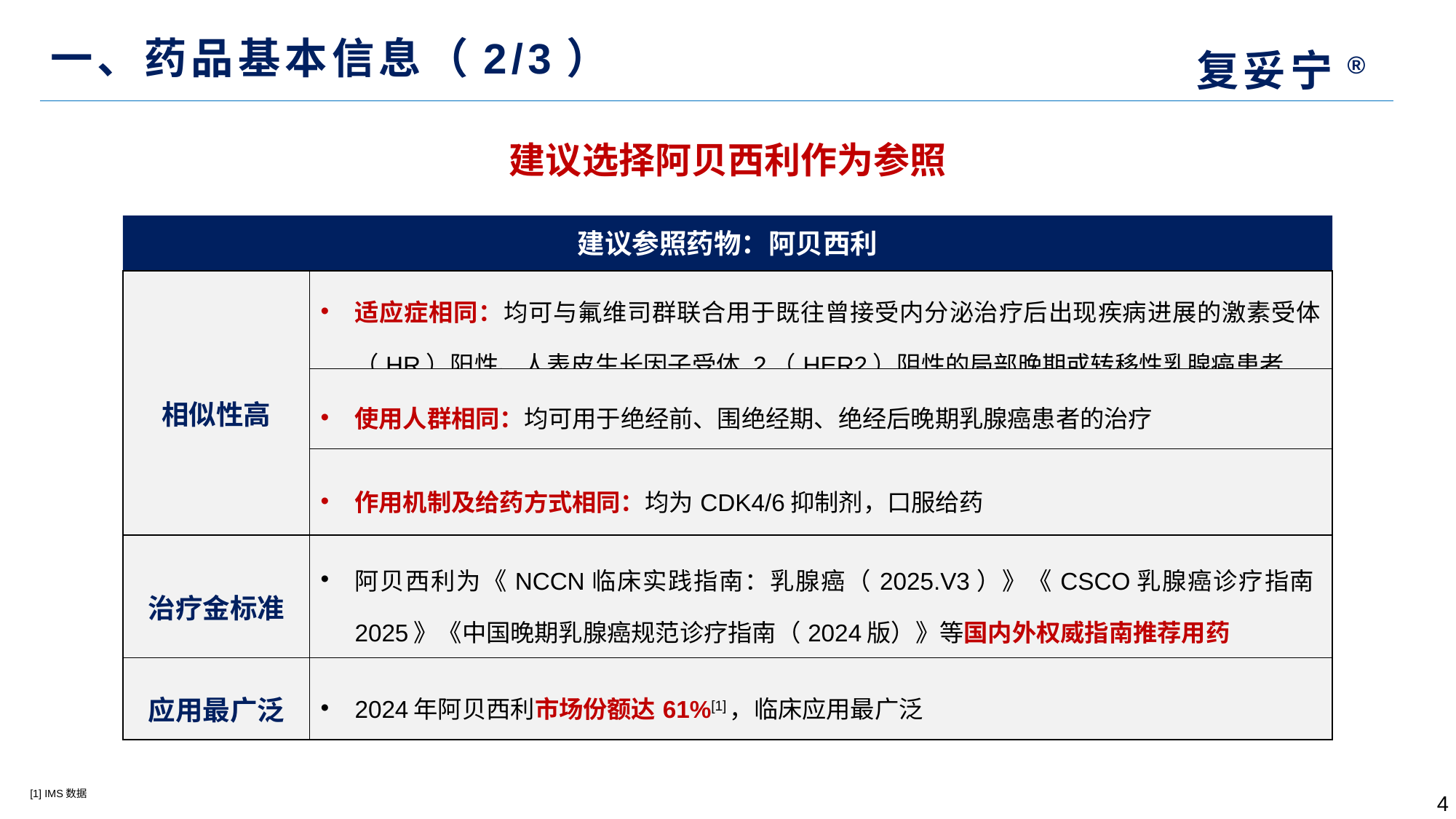

一、药品基本信息（2/3）
复妥宁®
建议选择阿贝西利作为参照
建议参照药物：阿贝西利
| 相似性高 | 适应症相同：均可与氟维司群联合用于既往曾接受内分泌治疗后出现疾病进展的激素受体（HR）阳性、人表皮生长因子受体 2（HER2）阴性的局部晚期或转移性乳腺癌患者 |
| --- | --- |
|  | 使用人群相同：均可用于绝经前、围绝经期、绝经后晚期乳腺癌患者的治疗 |
|  | 作用机制及给药方式相同：均为CDK4/6抑制剂，口服给药 |
| 治疗金标准 | 阿贝西利为《NCCN临床实践指南：乳腺癌（2025.V3）》《CSCO乳腺癌诊疗指南2025》《中国晚期乳腺癌规范诊疗指南（2024版）》等国内外权威指南推荐用药 |
| 应用最广泛 | 2024年阿贝西利市场份额达61%[1]，临床应用最广泛 |
[1] IMS数据
4